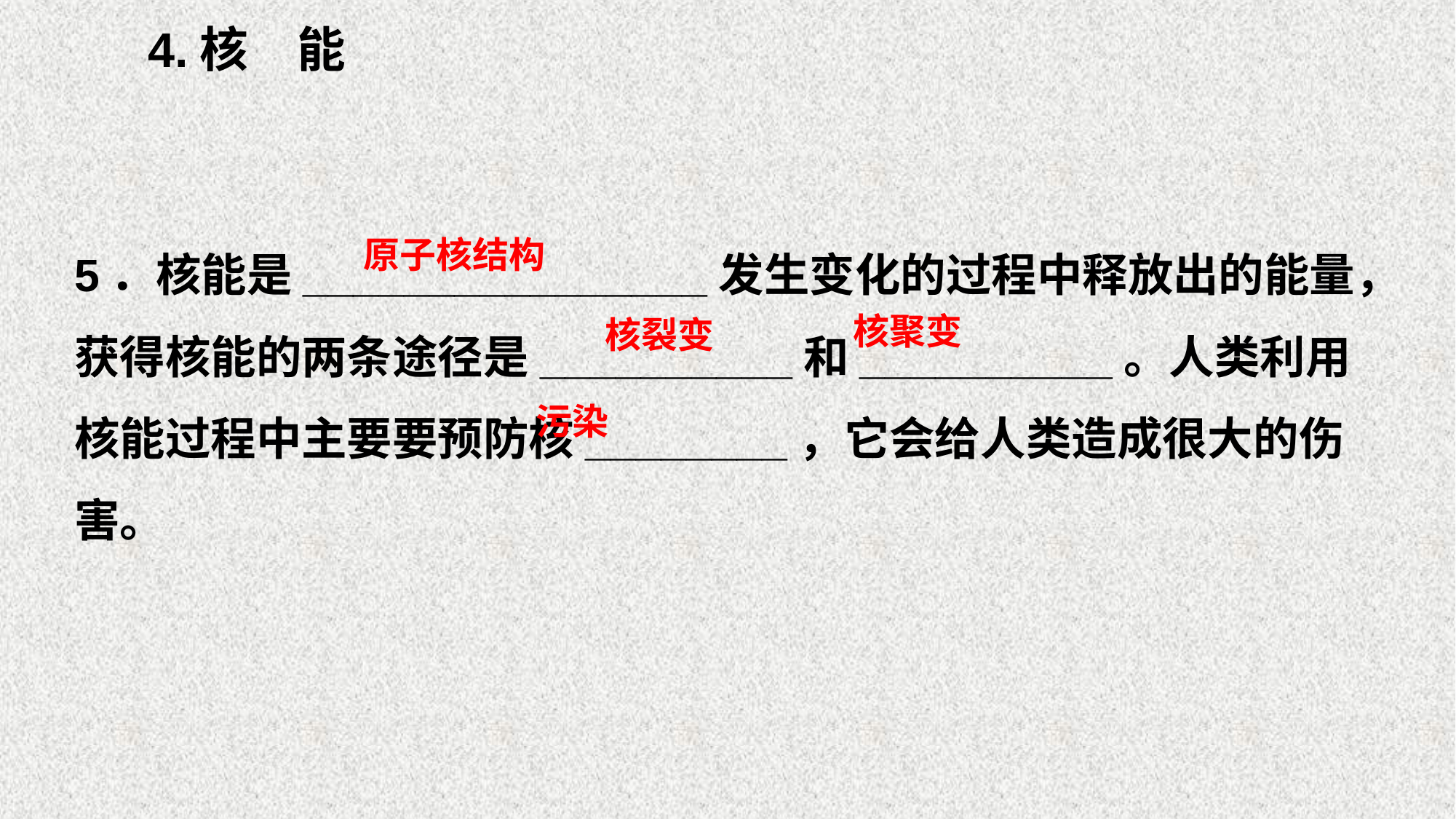

4.核　能
5．核能是________________发生变化的过程中释放出的能量，获得核能的两条途径是__________和__________。人类利用核能过程中主要要预防核________，它会给人类造成很大的伤害。
原子核结构
核聚变
核裂变
污染